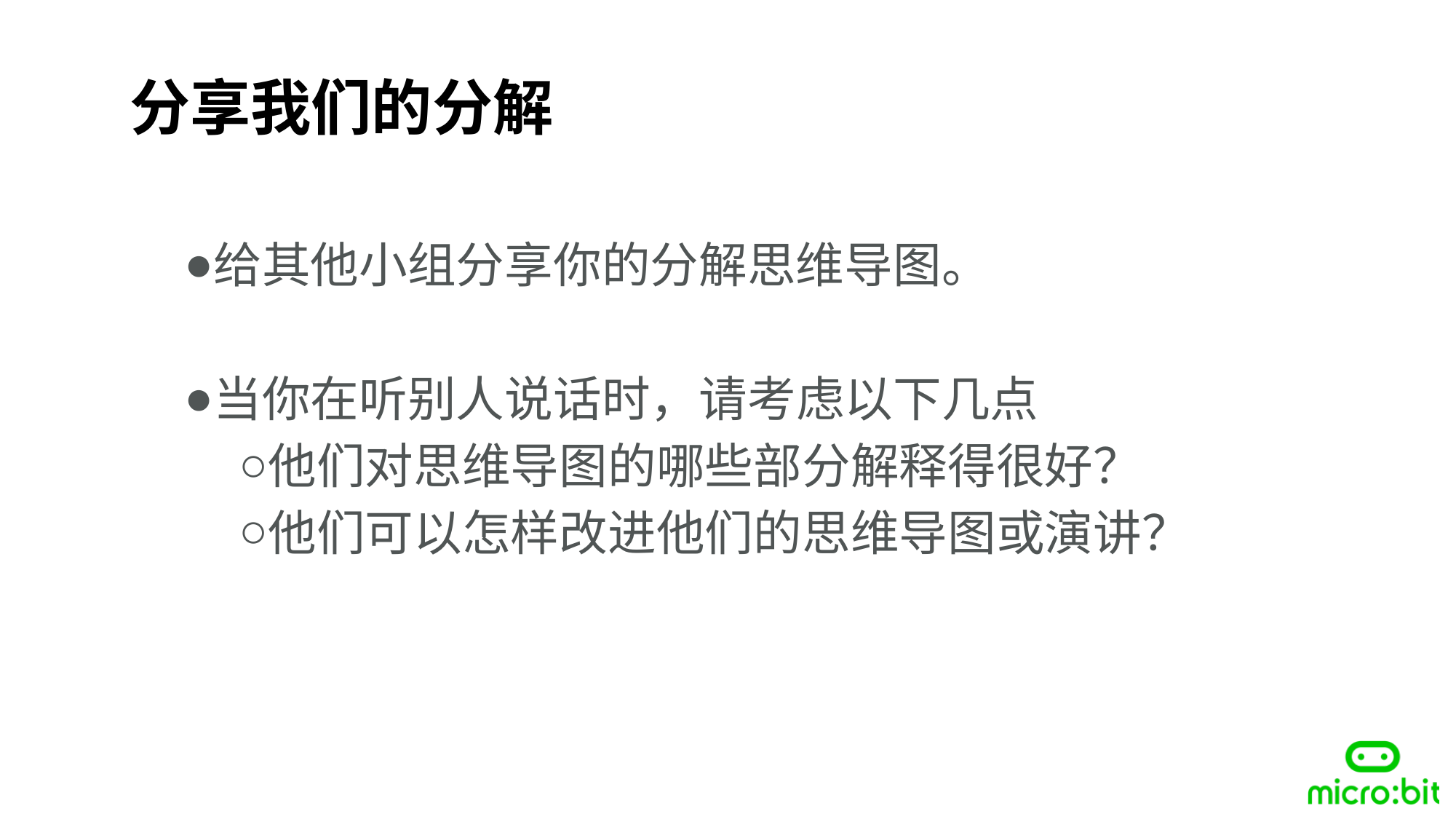

分享我们的分解

给其他小组分享你的分解思维导图。

当你在听别人说话时，请考虑以下几点
他们对思维导图的哪些部分解释得很好？
他们可以怎样改进他们的思维导图或演讲？